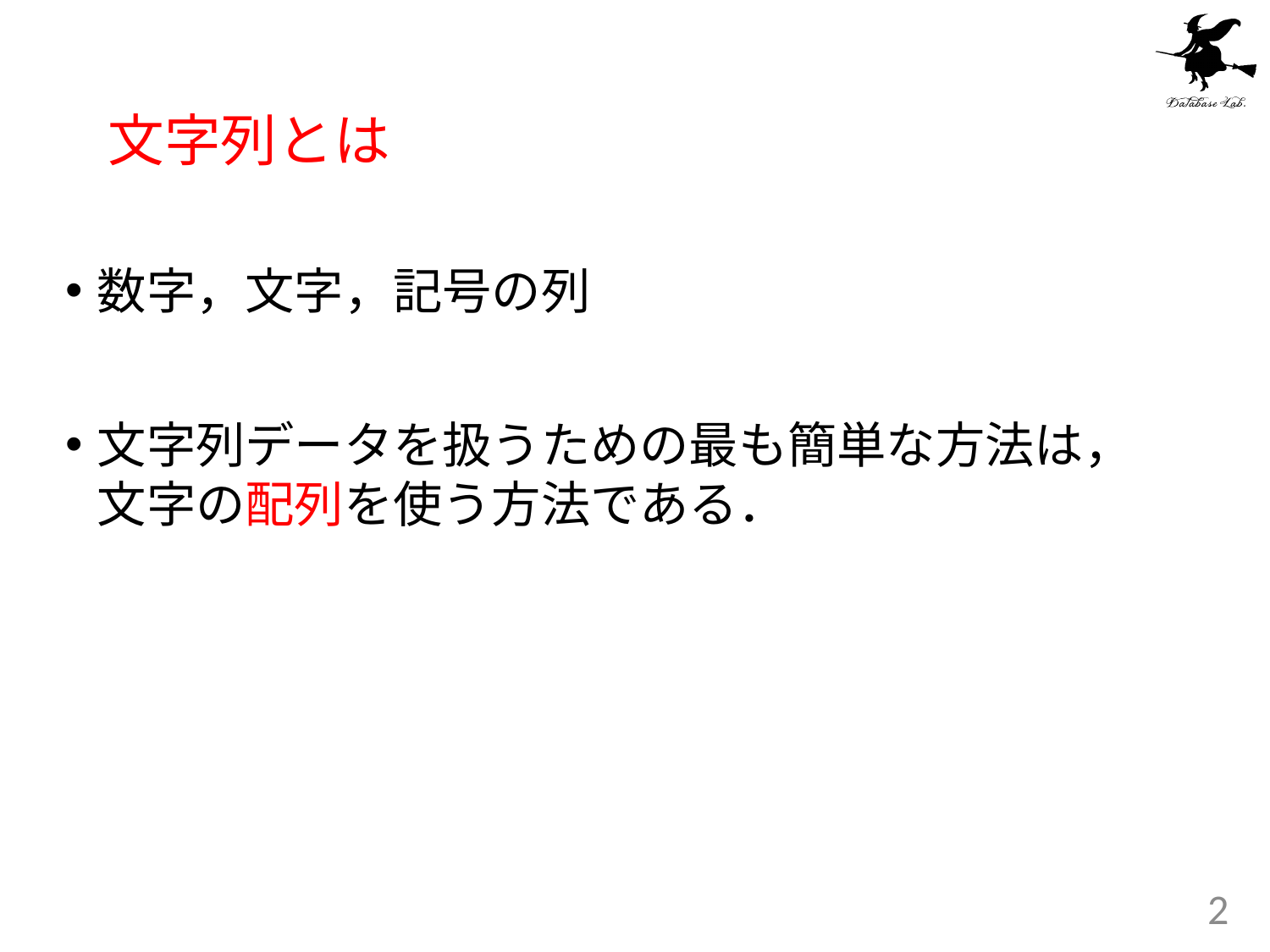

# 文字列とは
数字，文字，記号の列

文字列データを扱うための最も簡単な方法は，文字の配列を使う方法である．

2